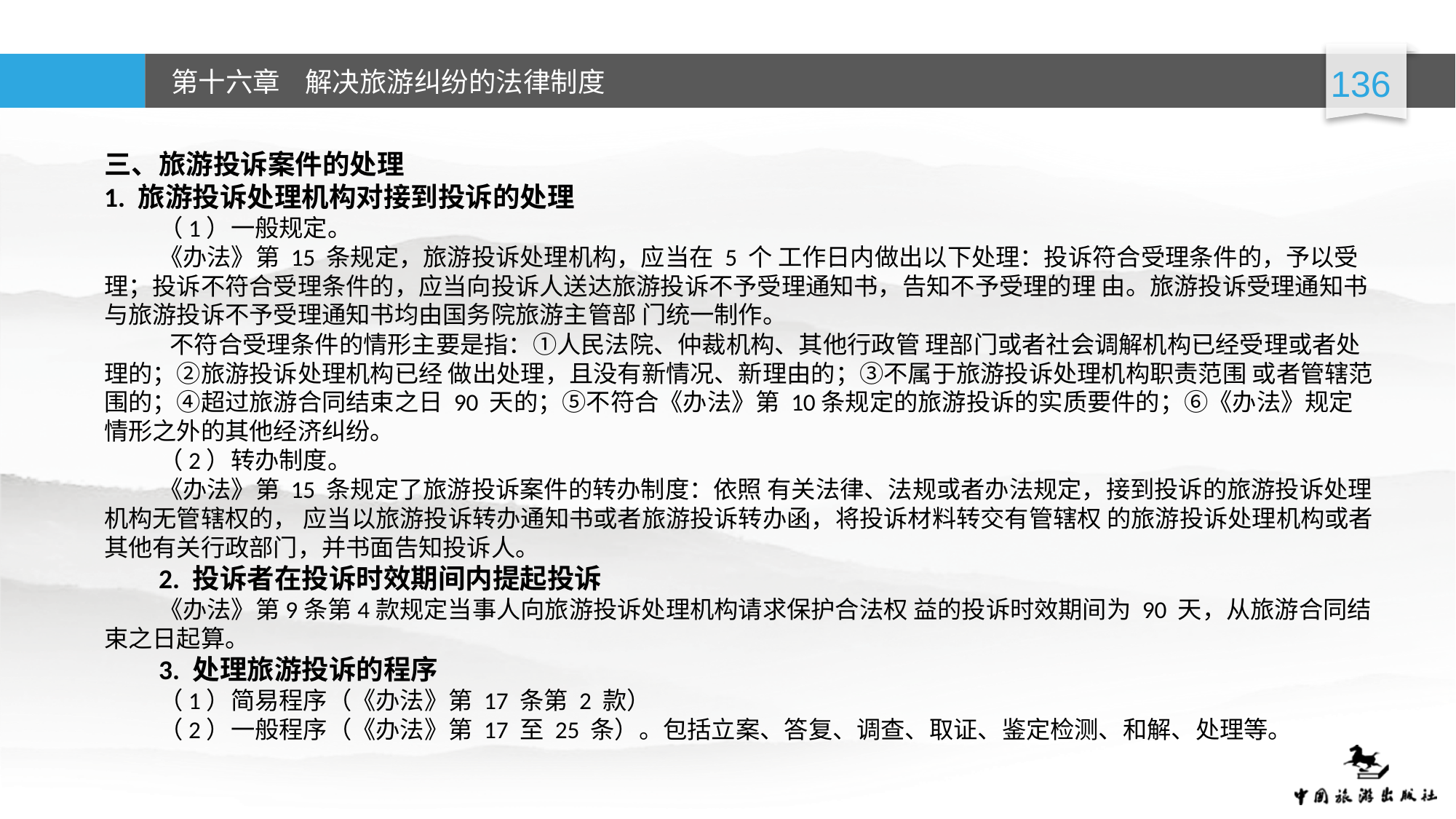

三、旅游投诉案件的处理
1. 旅游投诉处理机构对接到投诉的处理
（1）一般规定。
《办法》第 15 条规定，旅游投诉处理机构，应当在 5 个 工作日内做出以下处理：投诉符合受理条件的，予以受理；投诉不符合受理条件的，应当向投诉人送达旅游投诉不予受理通知书，告知不予受理的理 由。旅游投诉受理通知书与旅游投诉不予受理通知书均由国务院旅游主管部 门统一制作。
 不符合受理条件的情形主要是指：①人民法院、仲裁机构、其他行政管 理部门或者社会调解机构已经受理或者处理的；②旅游投诉处理机构已经 做出处理，且没有新情况、新理由的；③不属于旅游投诉处理机构职责范围 或者管辖范围的；④超过旅游合同结束之日 90 天的；⑤不符合《办法》第 10条规定的旅游投诉的实质要件的；⑥《办法》规定情形之外的其他经济纠纷。
（2）转办制度。
《办法》第 15 条规定了旅游投诉案件的转办制度：依照 有关法律、法规或者办法规定，接到投诉的旅游投诉处理机构无管辖权的， 应当以旅游投诉转办通知书或者旅游投诉转办函，将投诉材料转交有管辖权 的旅游投诉处理机构或者其他有关行政部门，并书面告知投诉人。
2. 投诉者在投诉时效期间内提起投诉
《办法》第9条第4款规定当事人向旅游投诉处理机构请求保护合法权 益的投诉时效期间为 90 天，从旅游合同结束之日起算。
3. 处理旅游投诉的程序
（1）简易程序（《办法》第 17 条第 2 款）
（2）一般程序（《办法》第 17 至 25 条）。包括立案、答复、调查、取证、鉴定检测、和解、处理等。